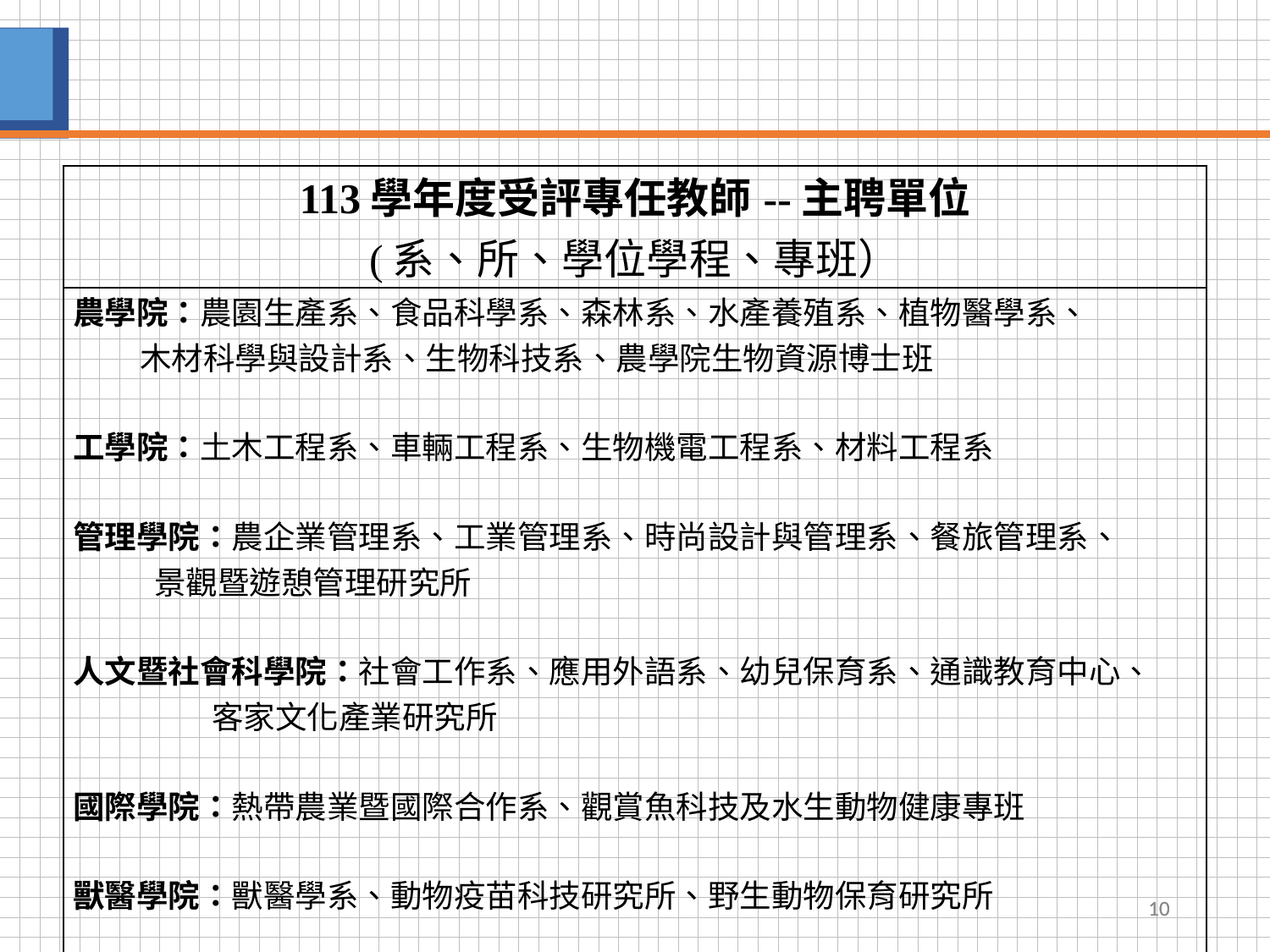

| 113學年度受評專任教師--主聘單位 (系、所、學位學程、專班） |
| --- |
| 農學院：農園生產系、食品科學系、森林系、水產養殖系、植物醫學系、 木材科學與設計系、生物科技系、農學院生物資源博士班 工學院：土木工程系、車輛工程系、生物機電工程系、材料工程系 管理學院：農企業管理系、工業管理系、時尚設計與管理系、餐旅管理系、 景觀暨遊憩管理研究所 人文暨社會科學院：社會工作系、應用外語系、幼兒保育系、通識教育中心、 客家文化產業研究所 國際學院：熱帶農業暨國際合作系、觀賞魚科技及水生動物健康專班 獸醫學院：獸醫學系、動物疫苗科技研究所、野生動物保育研究所 達人學院：智慧機電學士學位學程 |

10